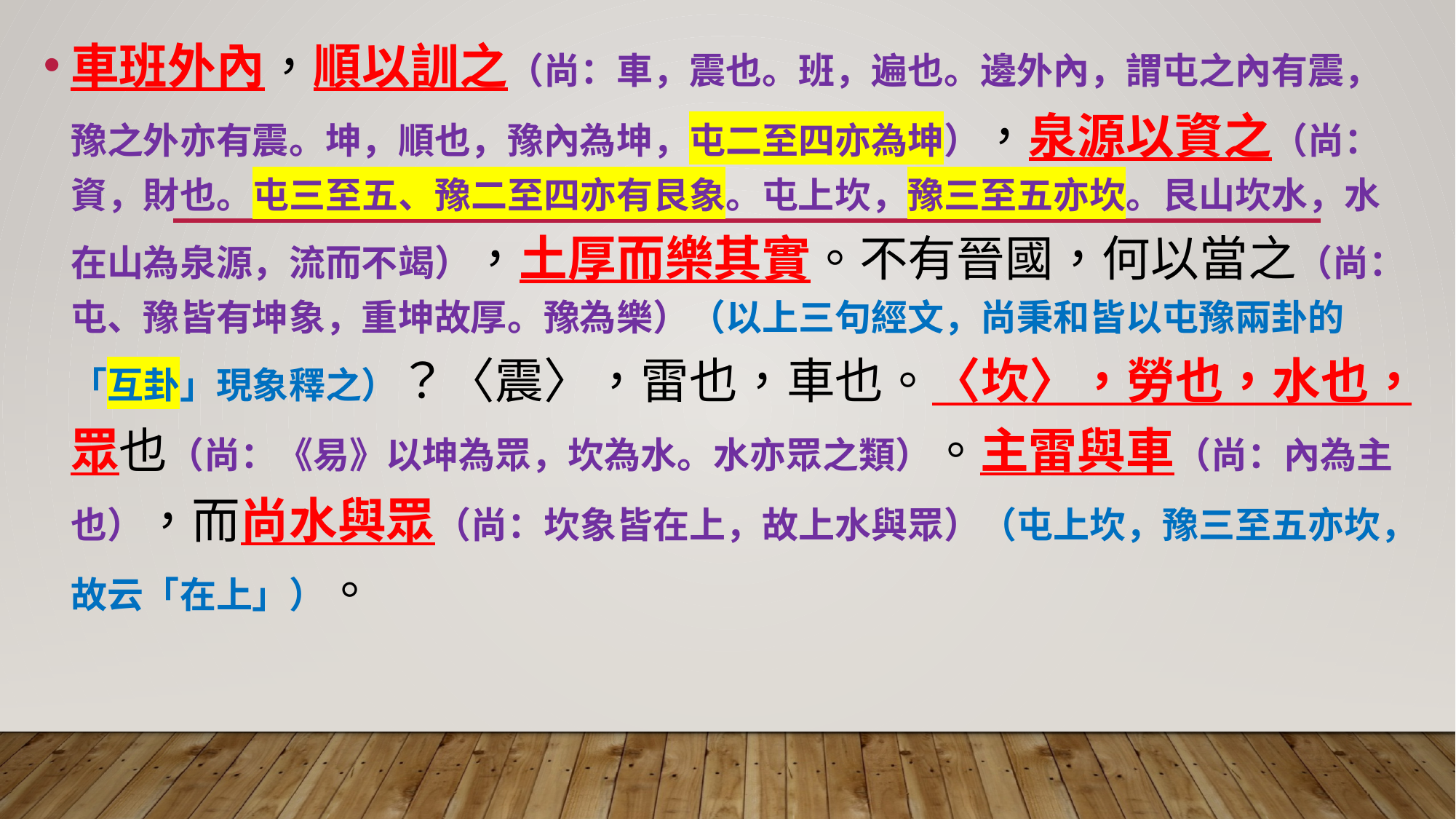

車班外內，順以訓之（尚：車，震也。班，遍也。邊外內，謂屯之內有震，豫之外亦有震。坤，順也，豫內為坤，屯二至四亦為坤），泉源以資之（尚：資，財也。屯三至五、豫二至四亦有艮象。屯上坎，豫三至五亦坎。艮山坎水，水在山為泉源，流而不竭），土厚而樂其實。不有晉國，何以當之（尚：屯、豫皆有坤象，重坤故厚。豫為樂）（以上三句經文，尚秉和皆以屯豫兩卦的「互卦」現象釋之）？〈震〉，雷也，車也。〈坎〉，勞也，水也，眾也（尚：《易》以坤為眾，坎為水。水亦眾之類）。主雷與車（尚：內為主也），而尚水與眾（尚：坎象皆在上，故上水與眾）（屯上坎，豫三至五亦坎，故云「在上」）。